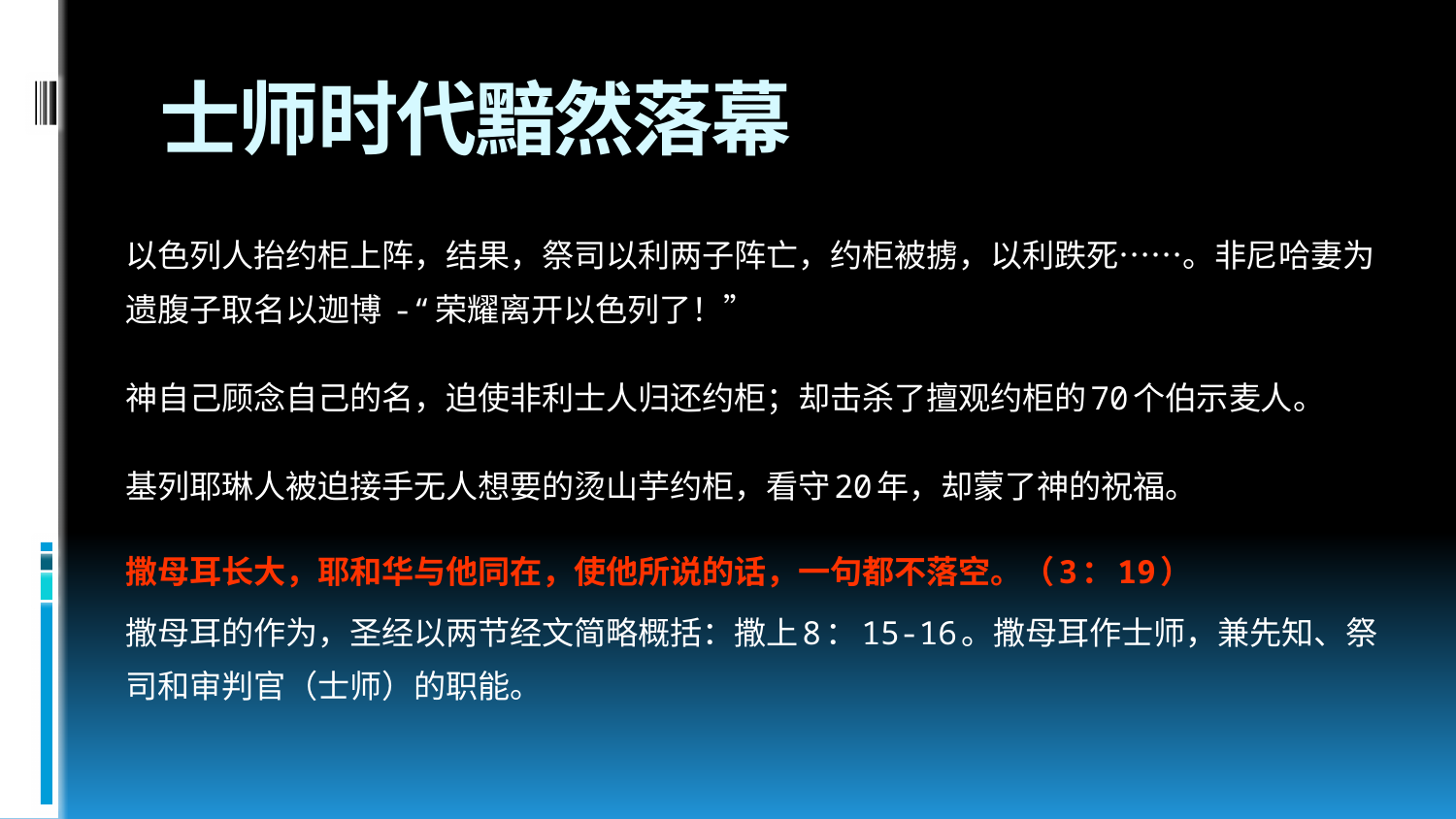

# 士师时代黯然落幕
以色列人抬约柜上阵，结果，祭司以利两子阵亡，约柜被掳，以利跌死……。非尼哈妻为遗腹子取名以迦博 -“荣耀离开以色列了！”

神自己顾念自己的名，迫使非利士人归还约柜；却击杀了擅观约柜的70个伯示麦人。

基列耶琳人被迫接手无人想要的烫山芋约柜，看守20年，却蒙了神的祝福。

撒母耳长大，耶和华与他同在，使他所说的话，一句都不落空。（3：19）
撒母耳的作为，圣经以两节经文简略概括：撒上8：15-16。撒母耳作士师，兼先知、祭司和审判官（士师）的职能。